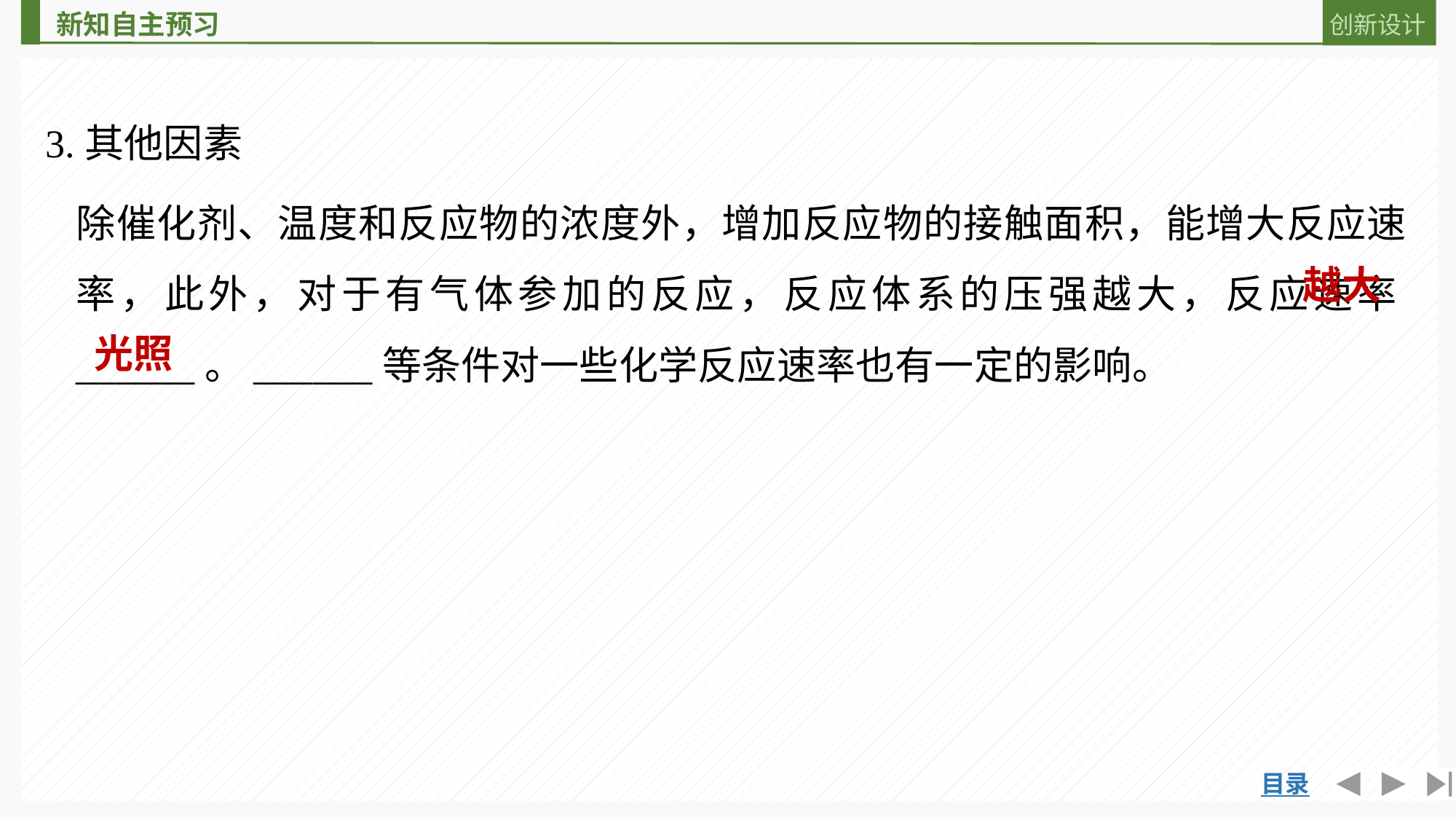

3.其他因素
除催化剂、温度和反应物的浓度外，增加反应物的接触面积，能增大反应速率，此外，对于有气体参加的反应，反应体系的压强越大，反应速率______。______等条件对一些化学反应速率也有一定的影响。
越大
光照